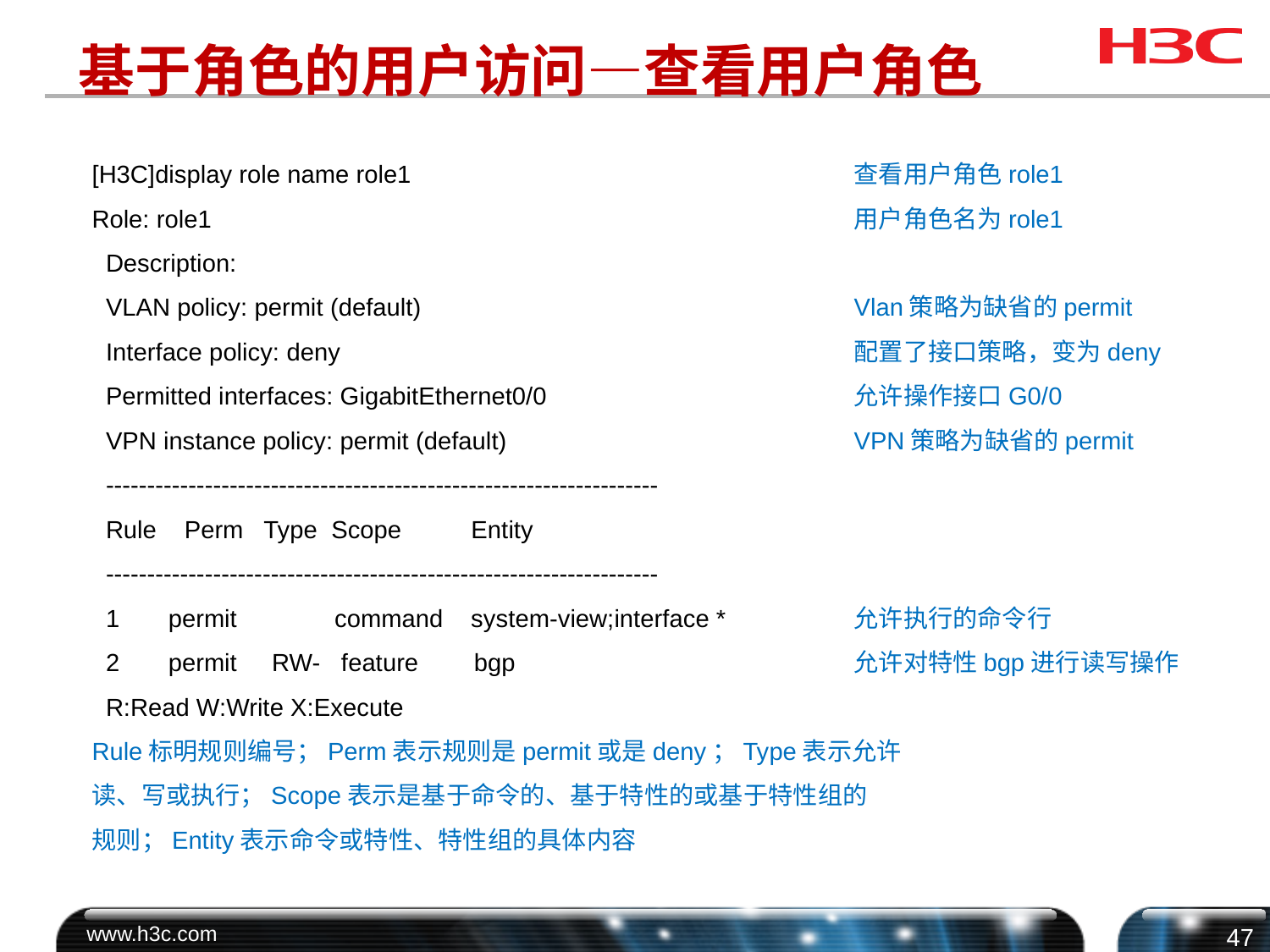

# 基于角色的用户访问—查看用户角色
[H3C]display role name role1				查看用户角色role1
Role: role1						用户角色名为role1
  Description:
  VLAN policy: permit (default)				Vlan策略为缺省的permit
  Interface policy: deny					配置了接口策略，变为deny
  Permitted interfaces: GigabitEthernet0/0			允许操作接口G0/0
  VPN instance policy: permit (default)			VPN策略为缺省的permit
  -------------------------------------------------------------------
  Rule    Perm   Type  Scope          Entity
  -------------------------------------------------------------------
  1       permit              command    system-view;interface *         	允许执行的命令行
  2       permit     RW-   feature        bgp                             		允许对特性bgp进行读写操作
  R:Read W:Write X:Execute
Rule标明规则编号；Perm表示规则是permit或是deny；Type表示允许
读、写或执行；Scope表示是基于命令的、基于特性的或基于特性组的
规则；Entity表示命令或特性、特性组的具体内容